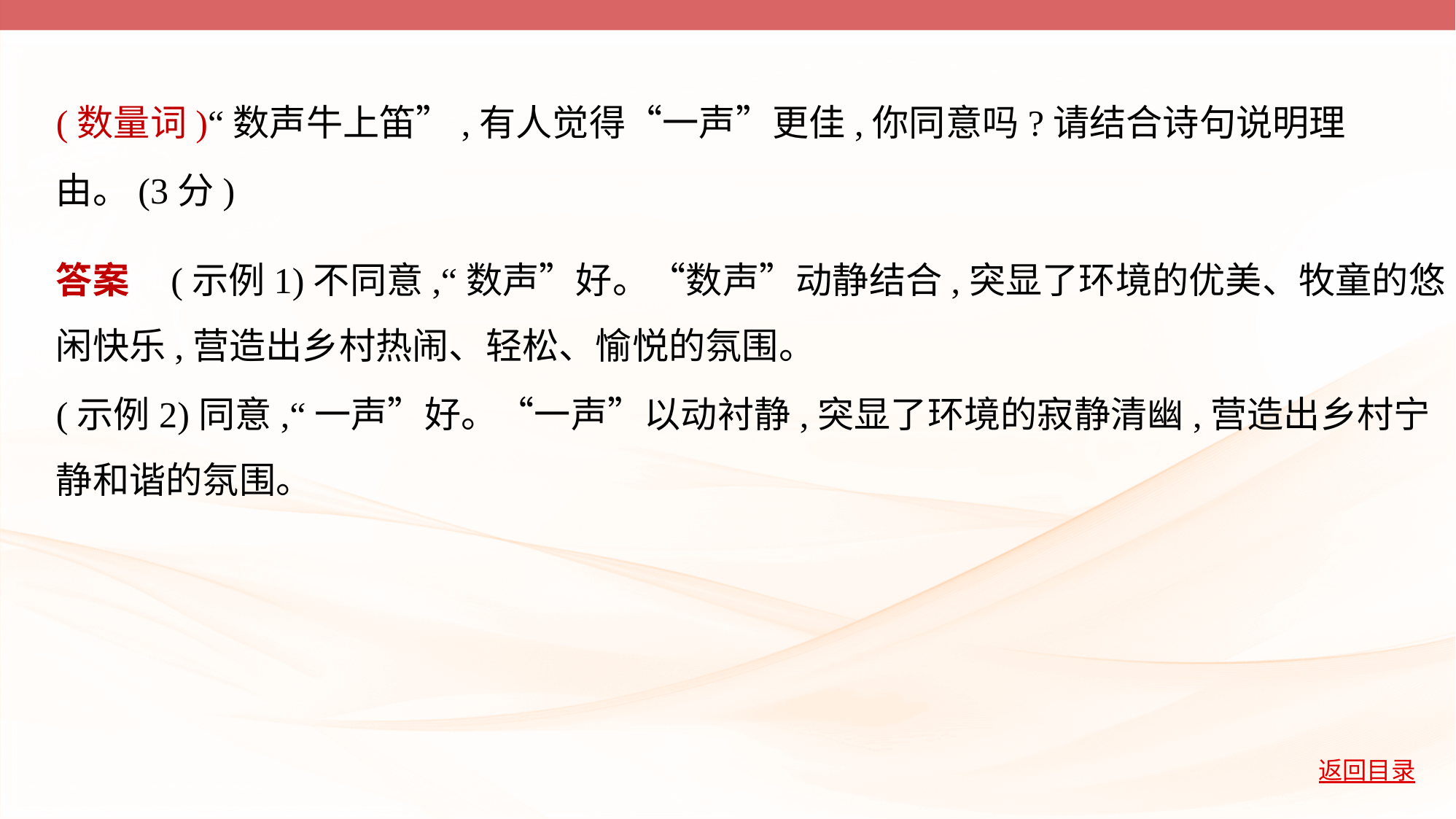

(数量词)“数声牛上笛”,有人觉得“一声”更佳,你同意吗?请结合诗句说明理
由。(3分)
答案    (示例1)不同意,“数声”好。“数声”动静结合,突显了环境的优美、牧童的悠
闲快乐,营造出乡村热闹、轻松、愉悦的氛围。
(示例2)同意,“一声”好。“一声”以动衬静,突显了环境的寂静清幽,营造出乡村宁
静和谐的氛围。